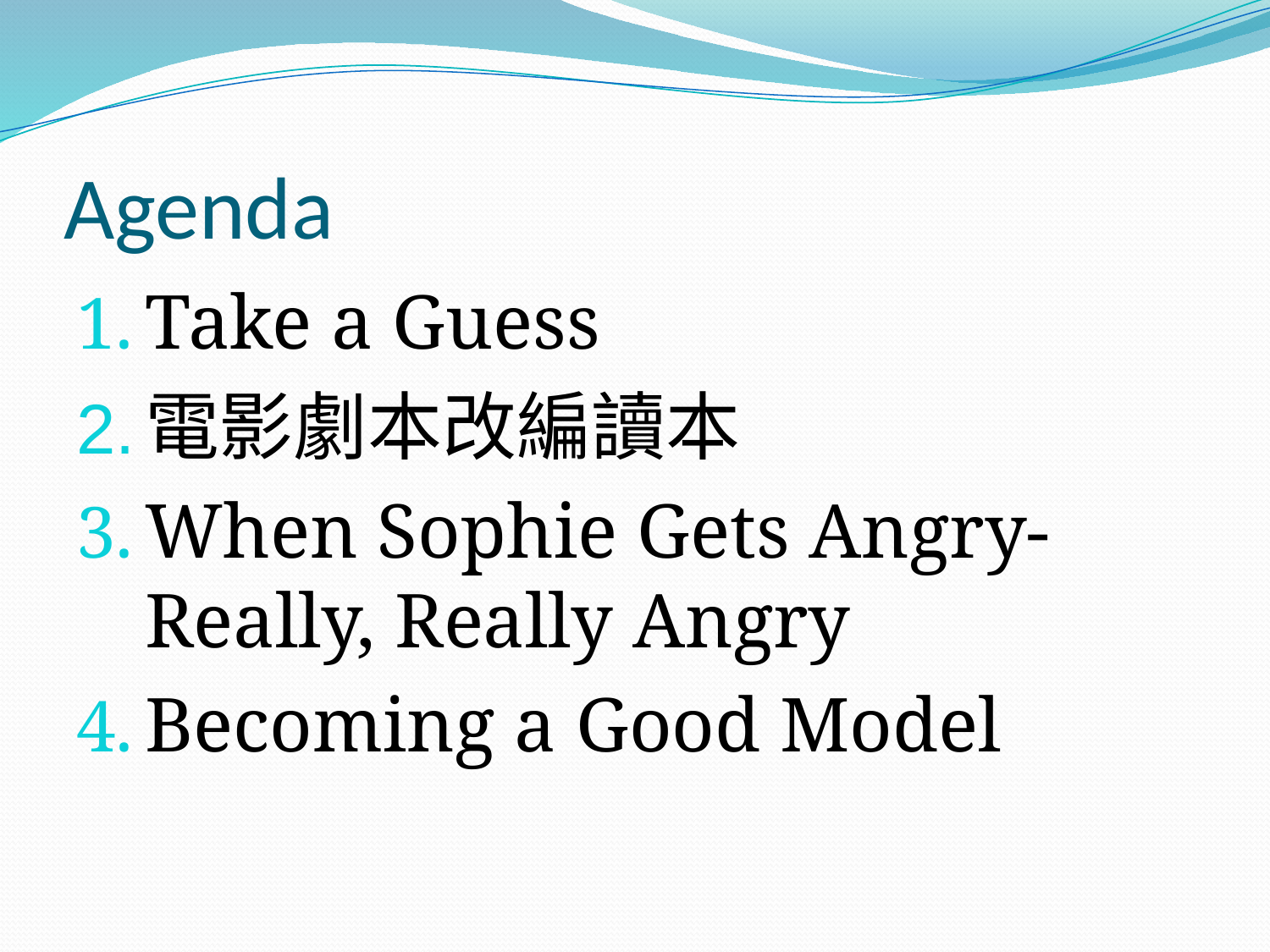

# Agenda
Take a Guess
電影劇本改編讀本
When Sophie Gets Angry-Really, Really Angry
Becoming a Good Model